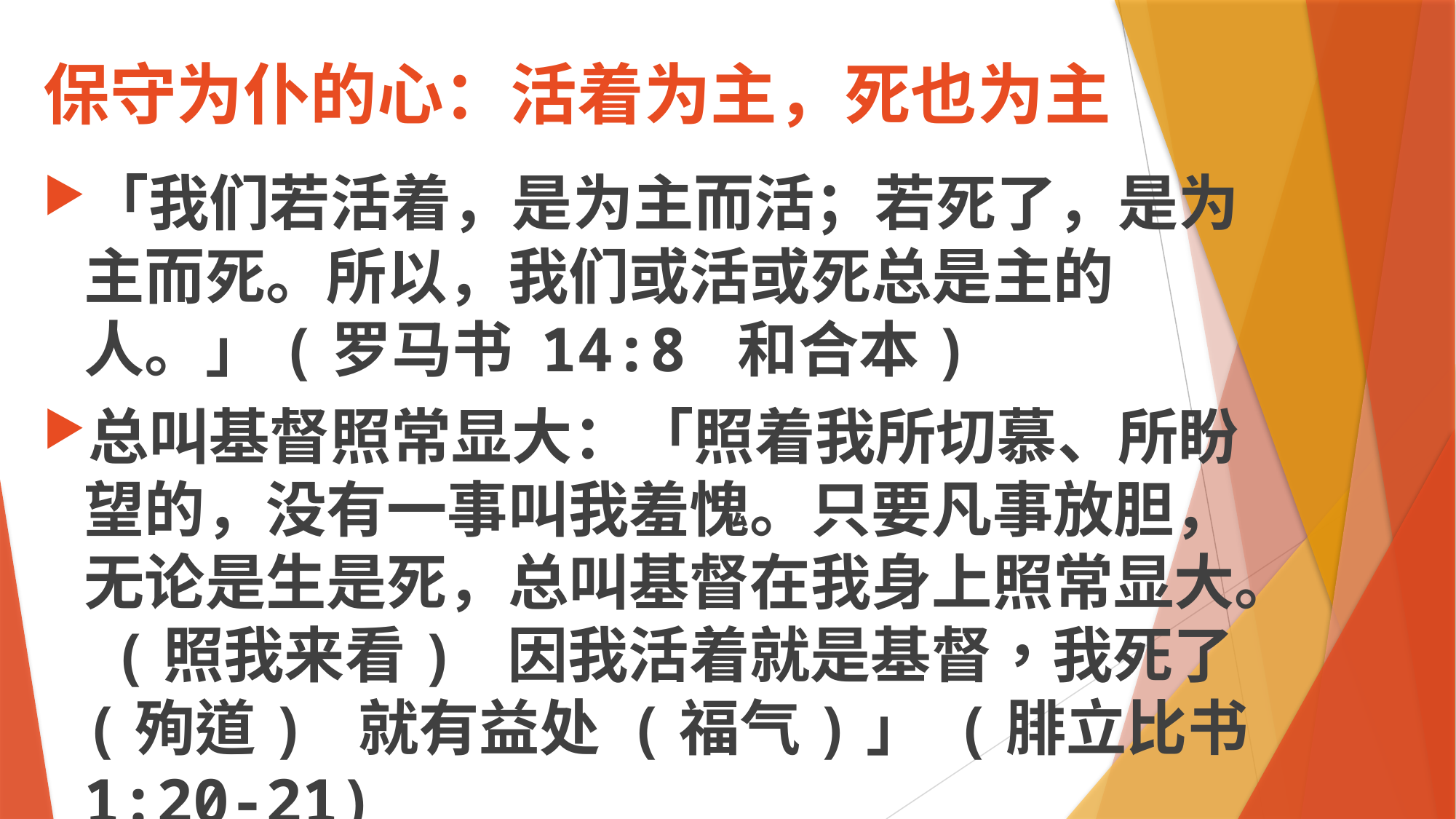

# 保守为仆的心：活着为主，死也为主
「我们若活着，是为主而活；若死了，是为主而死。所以，我们或活或死总是主的人。」(罗马书 14:8 和合本)
总叫基督照常显大：「照着我所切慕、所盼望的，没有一事叫我羞愧。只要凡事放胆，无论是生是死，总叫基督在我身上照常显大。 (照我来看) 因我活着就是基督，我死了 (殉道) 就有益处 (福气)」 (腓立比书 1:20-21)